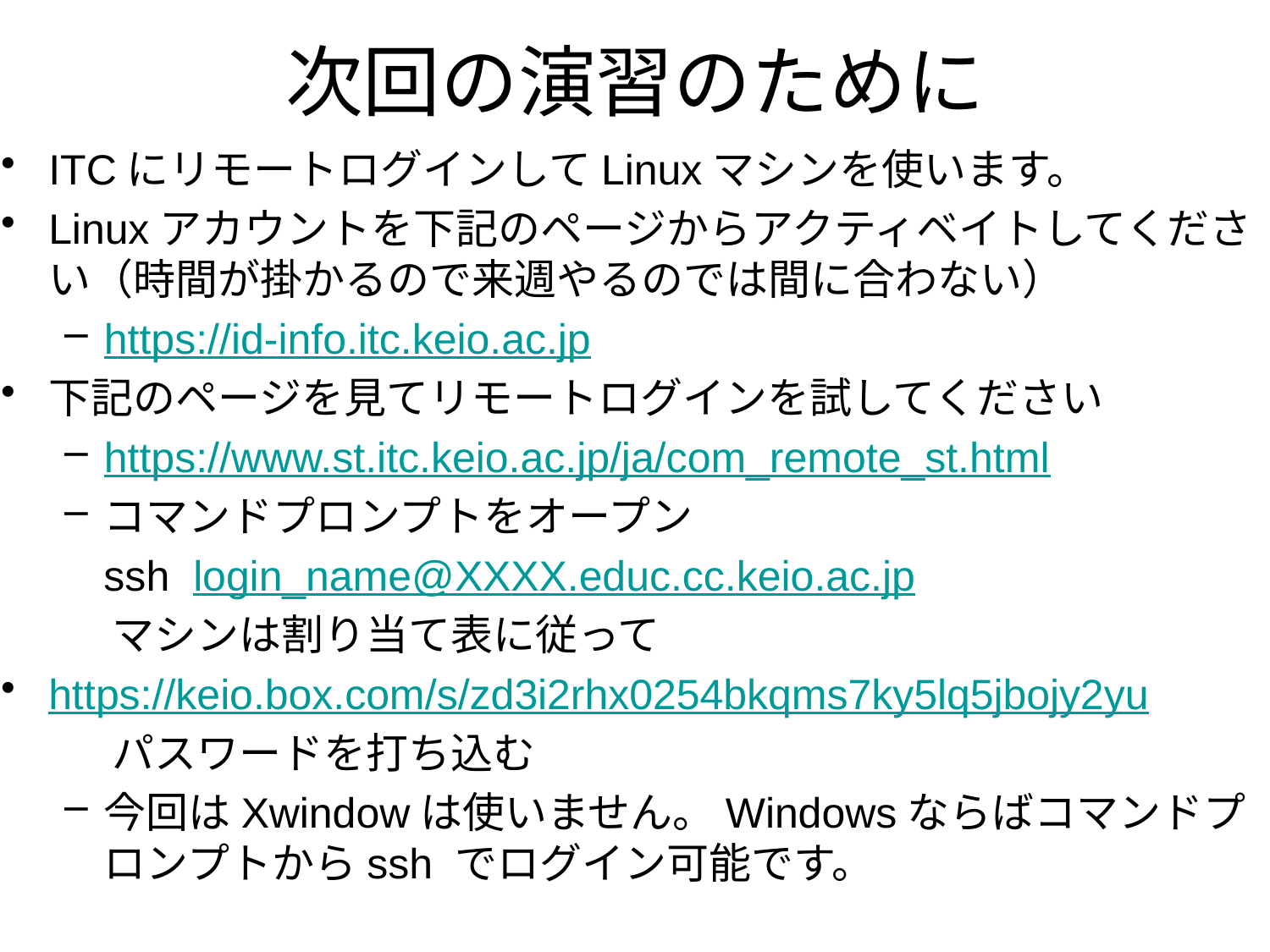

# 次回の演習のために
ITCにリモートログインしてLinuxマシンを使います。
Linuxアカウントを下記のページからアクティベイトしてください（時間が掛かるので来週やるのでは間に合わない）
https://id-info.itc.keio.ac.jp
下記のページを見てリモートログインを試してください
https://www.st.itc.keio.ac.jp/ja/com_remote_st.html
コマンドプロンプトをオープン
    ssh  login_name@XXXX.educ.cc.keio.ac.jp
マシンは割り当て表に従って
https://keio.box.com/s/zd3i2rhx0254bkqms7ky5lq5jbojy2yu
パスワードを打ち込む
今回はXwindowは使いません。Windowsならばコマンドプロンプトからssh でログイン可能です。